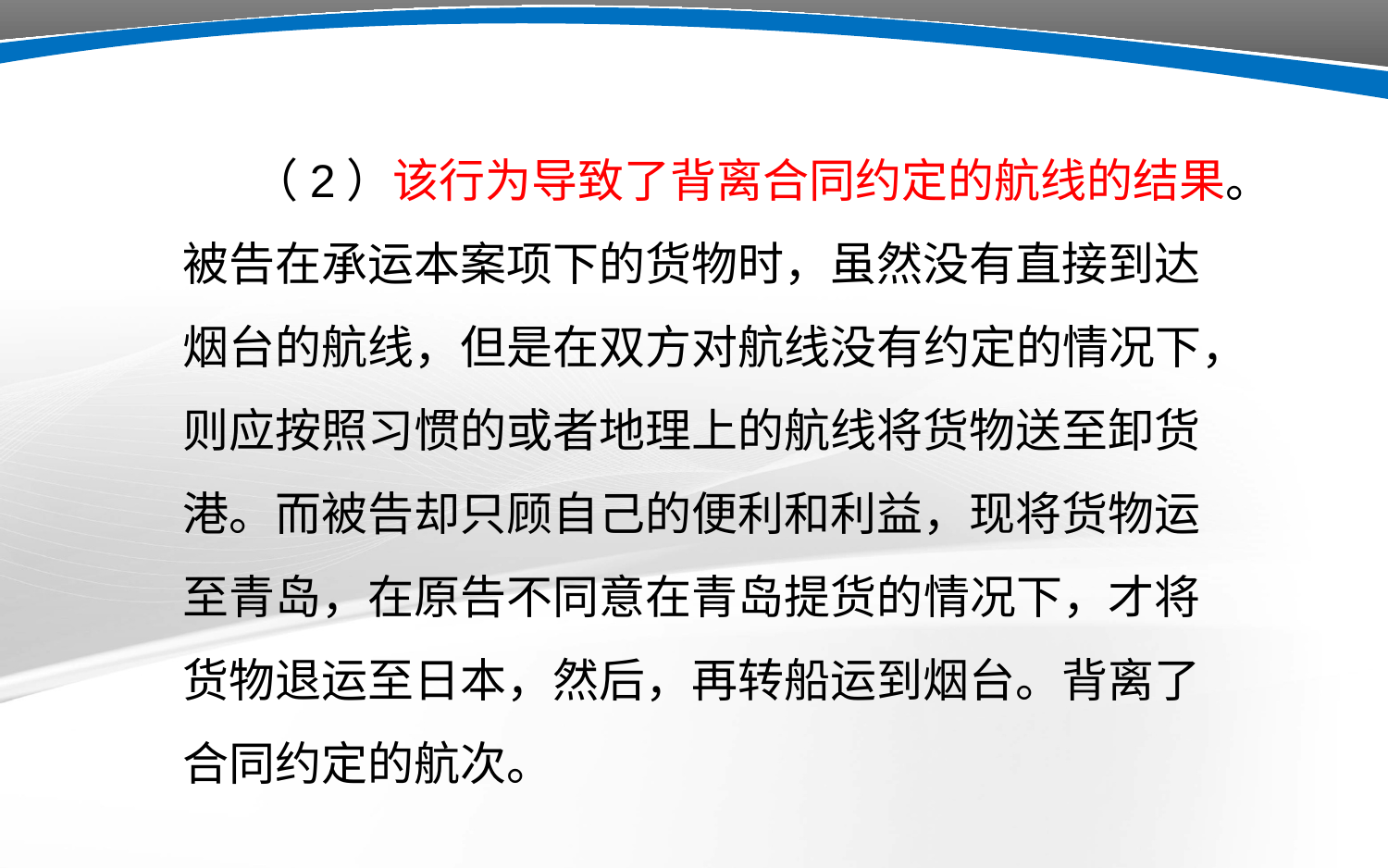

（2）该行为导致了背离合同约定的航线的结果。被告在承运本案项下的货物时，虽然没有直接到达烟台的航线，但是在双方对航线没有约定的情况下，则应按照习惯的或者地理上的航线将货物送至卸货港。而被告却只顾自己的便利和利益，现将货物运至青岛，在原告不同意在青岛提货的情况下，才将货物退运至日本，然后，再转船运到烟台。背离了合同约定的航次。